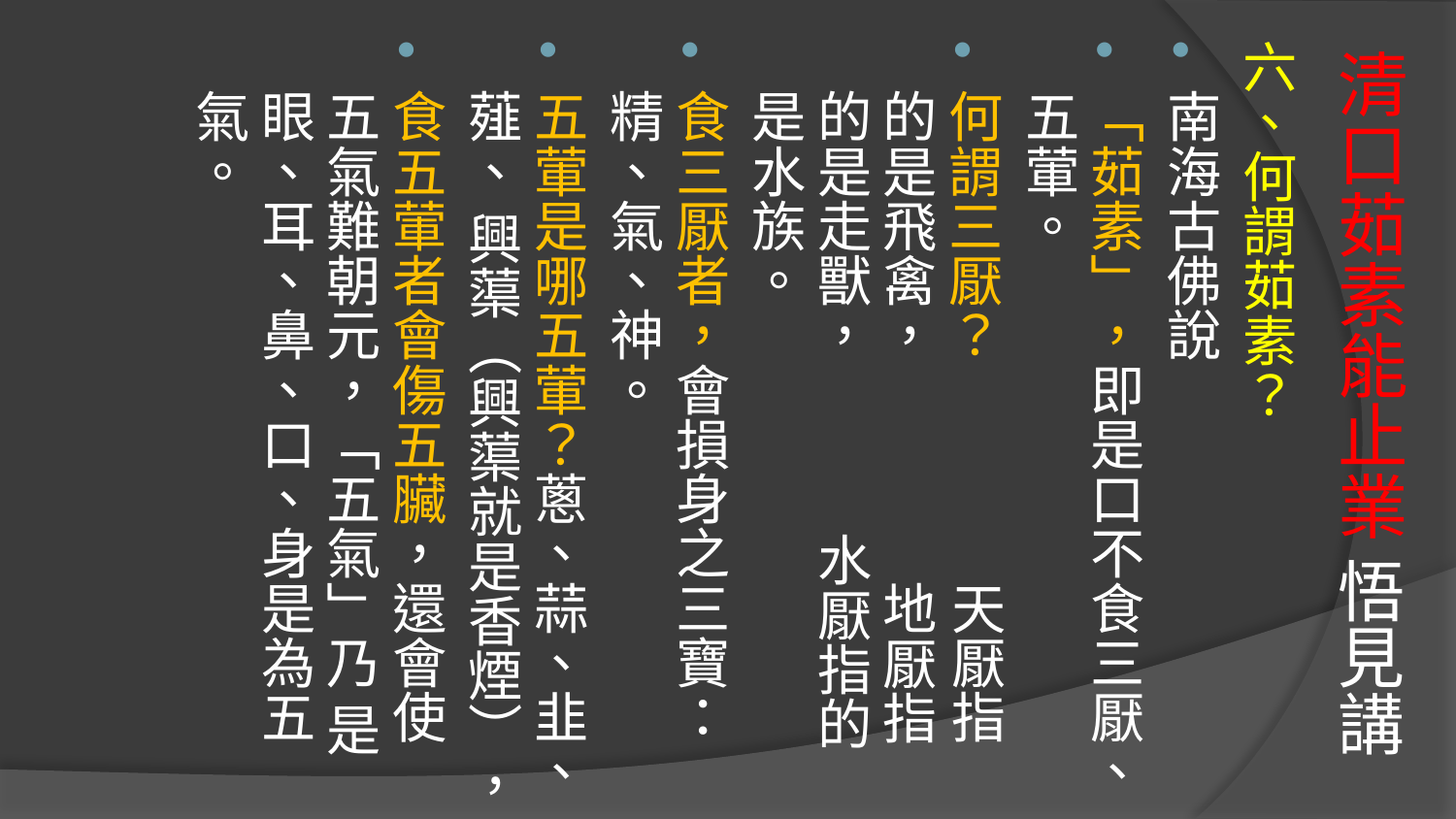

# 清口茹素能止業 悟見講
六、何謂茹素？
南海古佛說
「茹素」，即是口不食三厭、五葷。
何謂三厭？                  天厭指的是飛禽，                  地厭指的是走獸，              水厭指的是水族。
食三厭者，會損身之三寶：精、氣、神。
五葷是哪五葷？蔥、蒜、韭、薤、 興蕖（興蕖就是香煙），
食五葷者會傷五臟，還會使五氣難朝元，「五氣」乃 是眼、耳、鼻、口、身是為五氣。